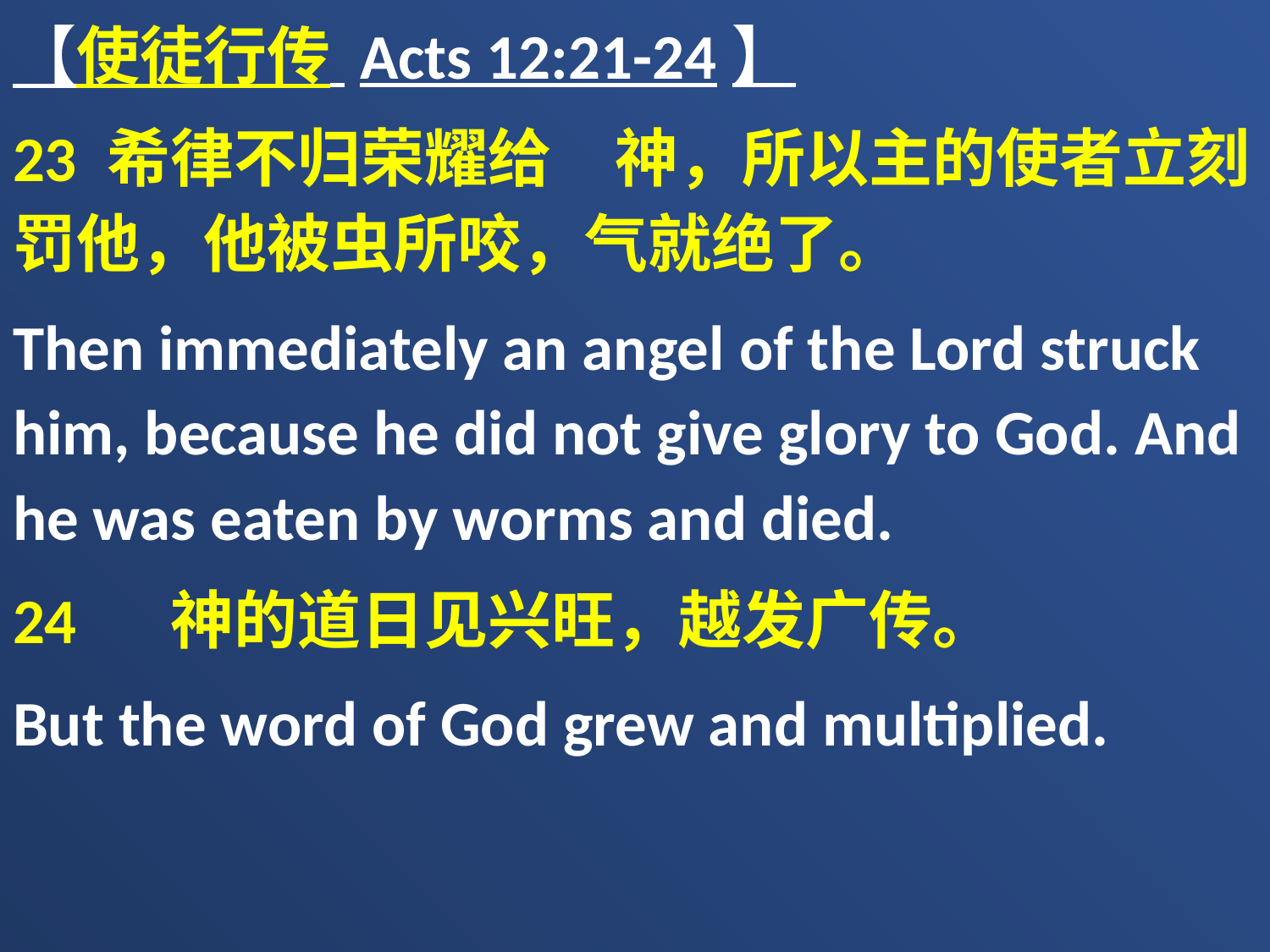

【使徒行传 Acts 12:21-24】
23 希律不归荣耀给　神，所以主的使者立刻罚他，他被虫所咬，气就绝了。
Then immediately an angel of the Lord struck him, because he did not give glory to God. And he was eaten by worms and died.
24 　神的道日见兴旺，越发广传。
But the word of God grew and multiplied.